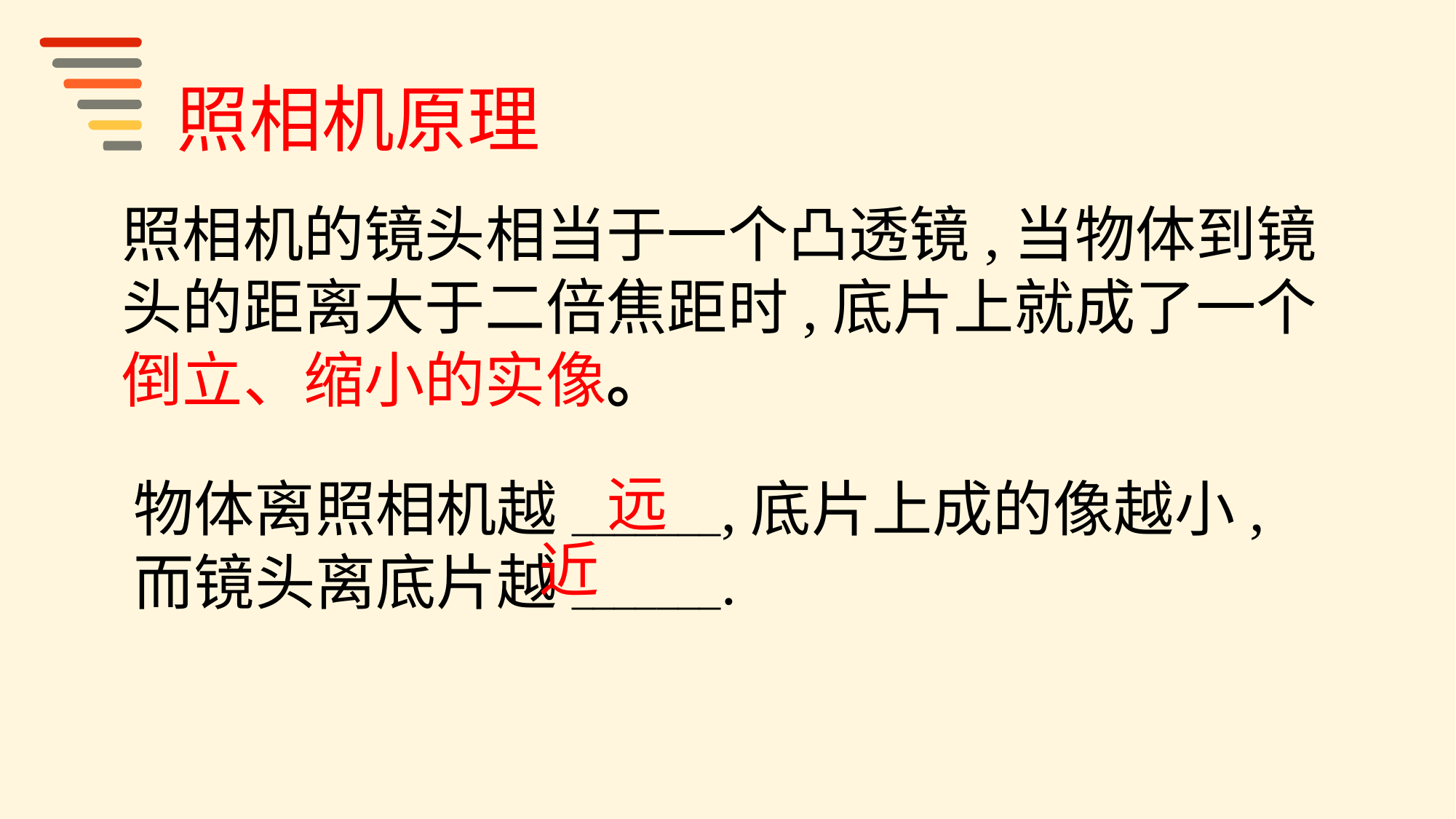

照相机原理
照相机的镜头相当于一个凸透镜,当物体到镜头的距离大于二倍焦距时,底片上就成了一个倒立、缩小的实像。
远
物体离照相机越_______,底片上成的像越小,而镜头离底片越_______.
近